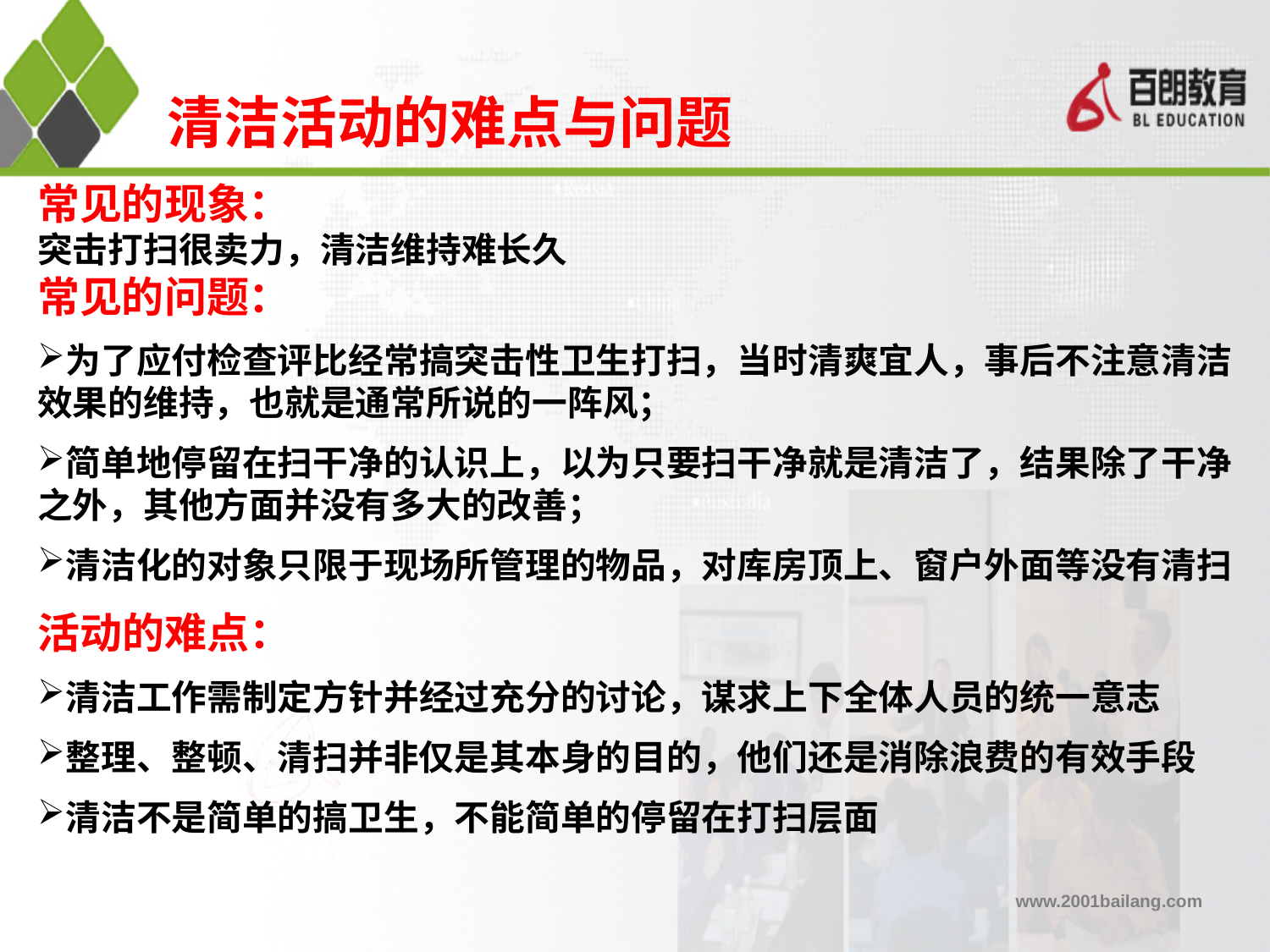

# 清洁活动的难点与问题
常见的现象：
突击打扫很卖力，清洁维持难长久
常见的问题：
为了应付检查评比经常搞突击性卫生打扫，当时清爽宜人，事后不注意清洁效果的维持，也就是通常所说的一阵风；
简单地停留在扫干净的认识上，以为只要扫干净就是清洁了，结果除了干净之外，其他方面并没有多大的改善；
清洁化的对象只限于现场所管理的物品，对库房顶上、窗户外面等没有清扫
活动的难点：
清洁工作需制定方针并经过充分的讨论，谋求上下全体人员的统一意志
整理、整顿、清扫并非仅是其本身的目的，他们还是消除浪费的有效手段
清洁不是简单的搞卫生，不能简单的停留在打扫层面